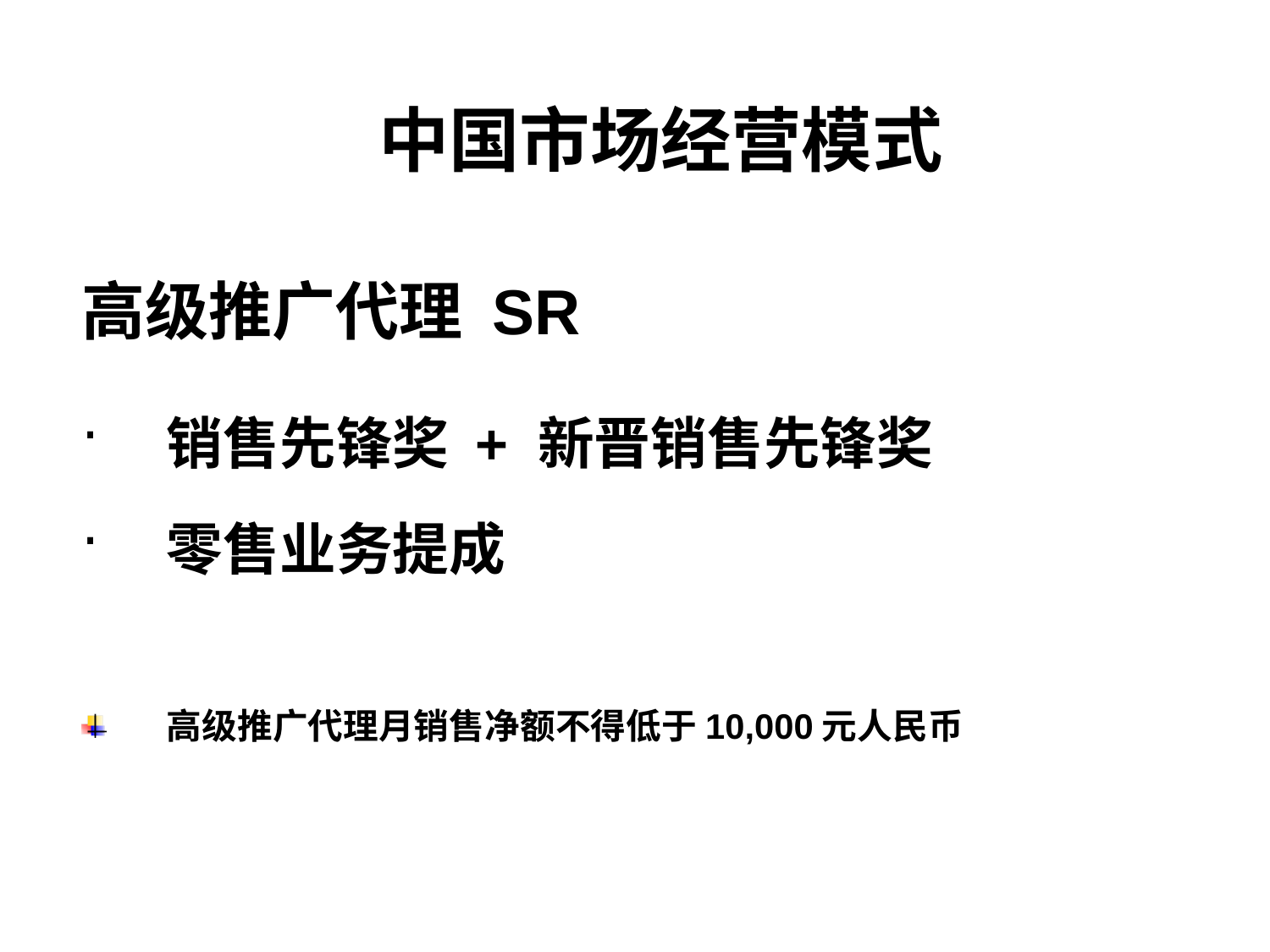

中国市场经营模式

高级推广代理 SR

销售先锋奖 + 新晋销售先锋奖
零售业务提成

高级推广代理月销售净额不得低于10,000元人民币